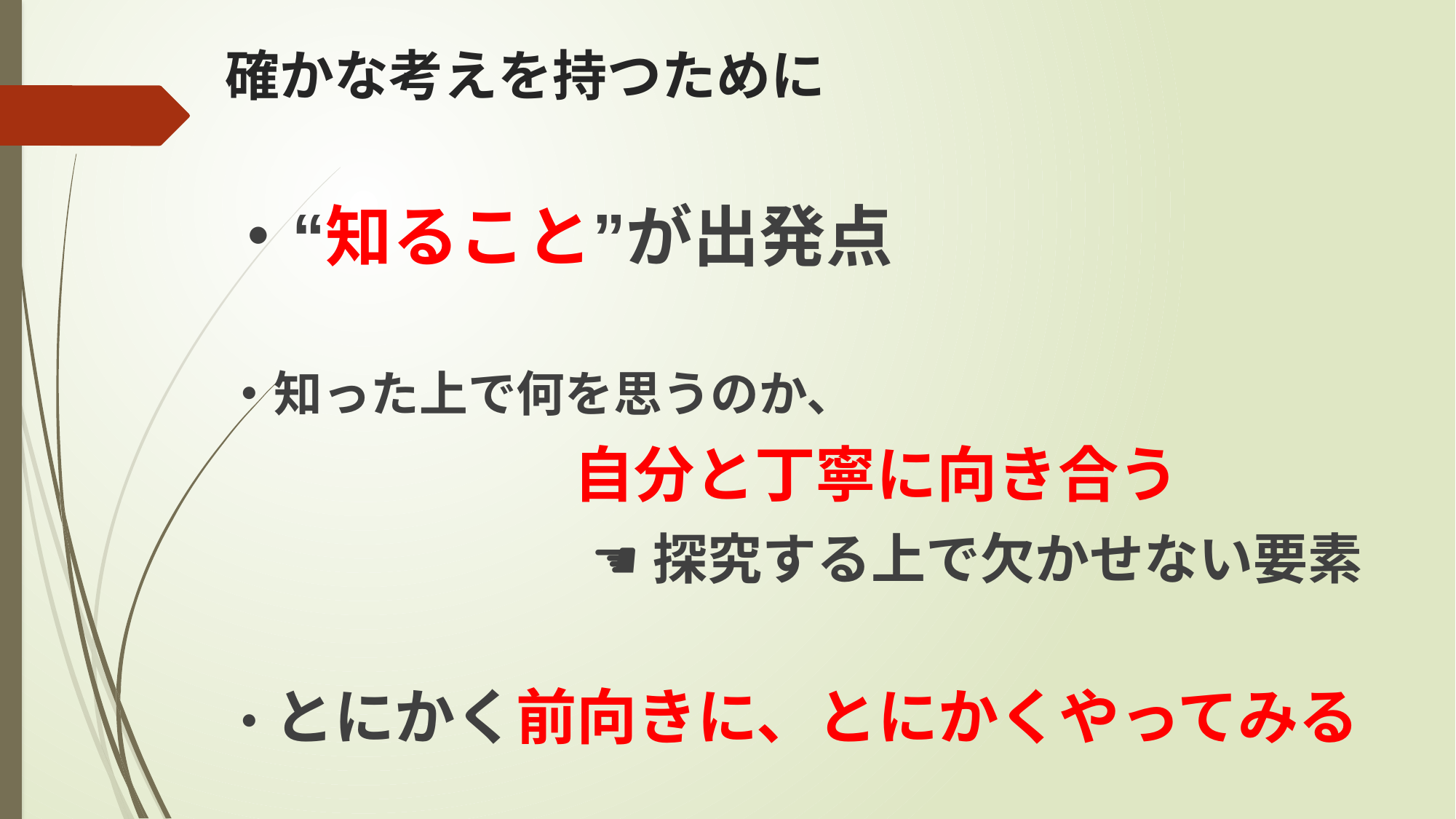

# 確かな考えを持つために
・“知ること”が出発点

・知った上で何を思うのか、
                         自分と丁寧に向き合う
☚探究する上で欠かせない要素

・とにかく前向きに、とにかくやってみる